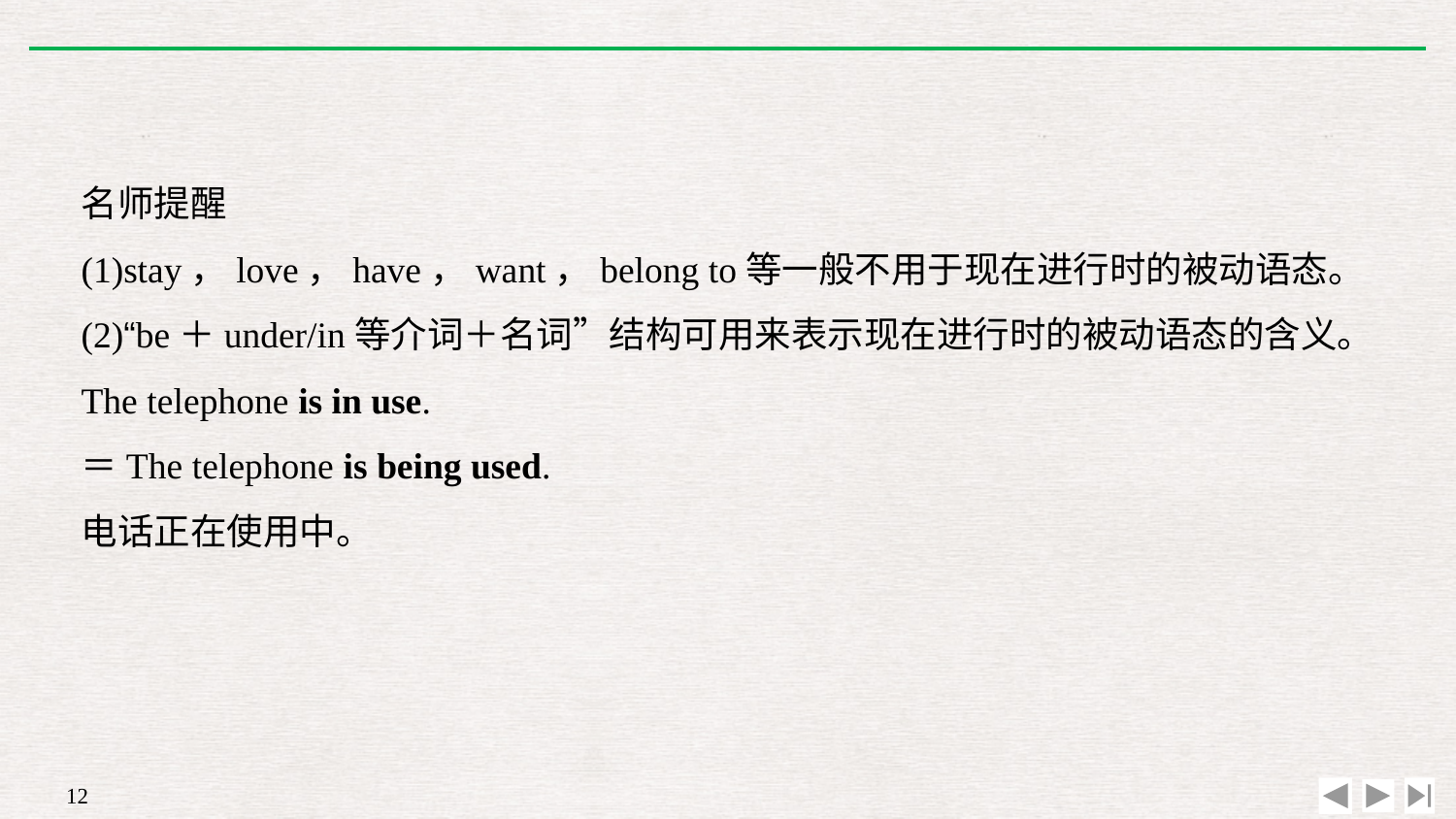

名师提醒
(1)stay，love，have，want，belong to等一般不用于现在进行时的被动语态。
(2)“be＋under/in等介词＋名词”结构可用来表示现在进行时的被动语态的含义。
The telephone is in use.
＝The telephone is being used.
电话正在使用中。